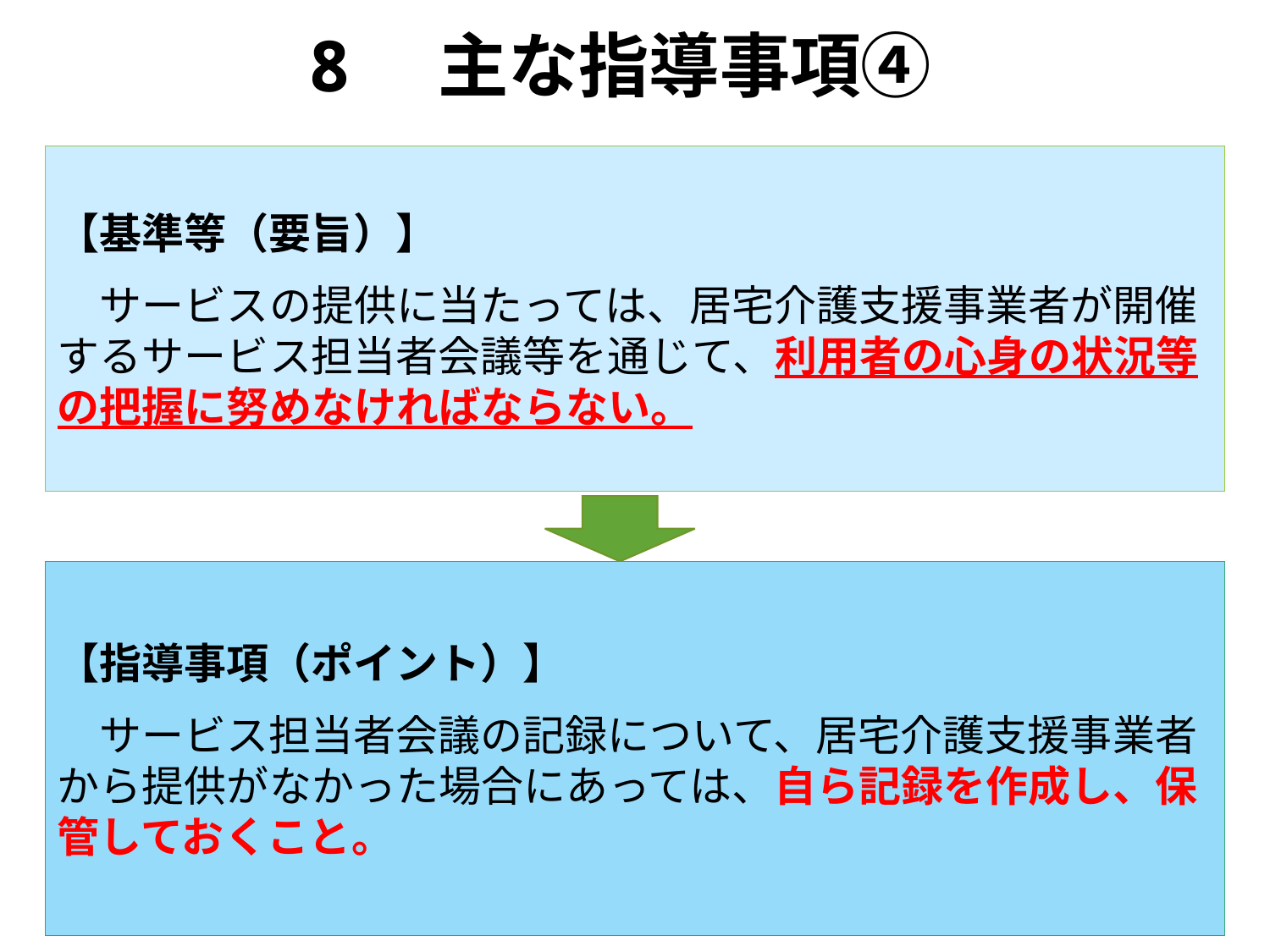

8　主な指導事項④
【基準等（要旨）】
　サービスの提供に当たっては、居宅介護支援事業者が開催するサービス担当者会議等を通じて、利用者の心身の状況等の把握に努めなければならない。

【指導事項（ポイント）】
　サービス担当者会議の記録について、居宅介護支援事業者から提供がなかった場合にあっては、自ら記録を作成し、保管しておくこと。
19